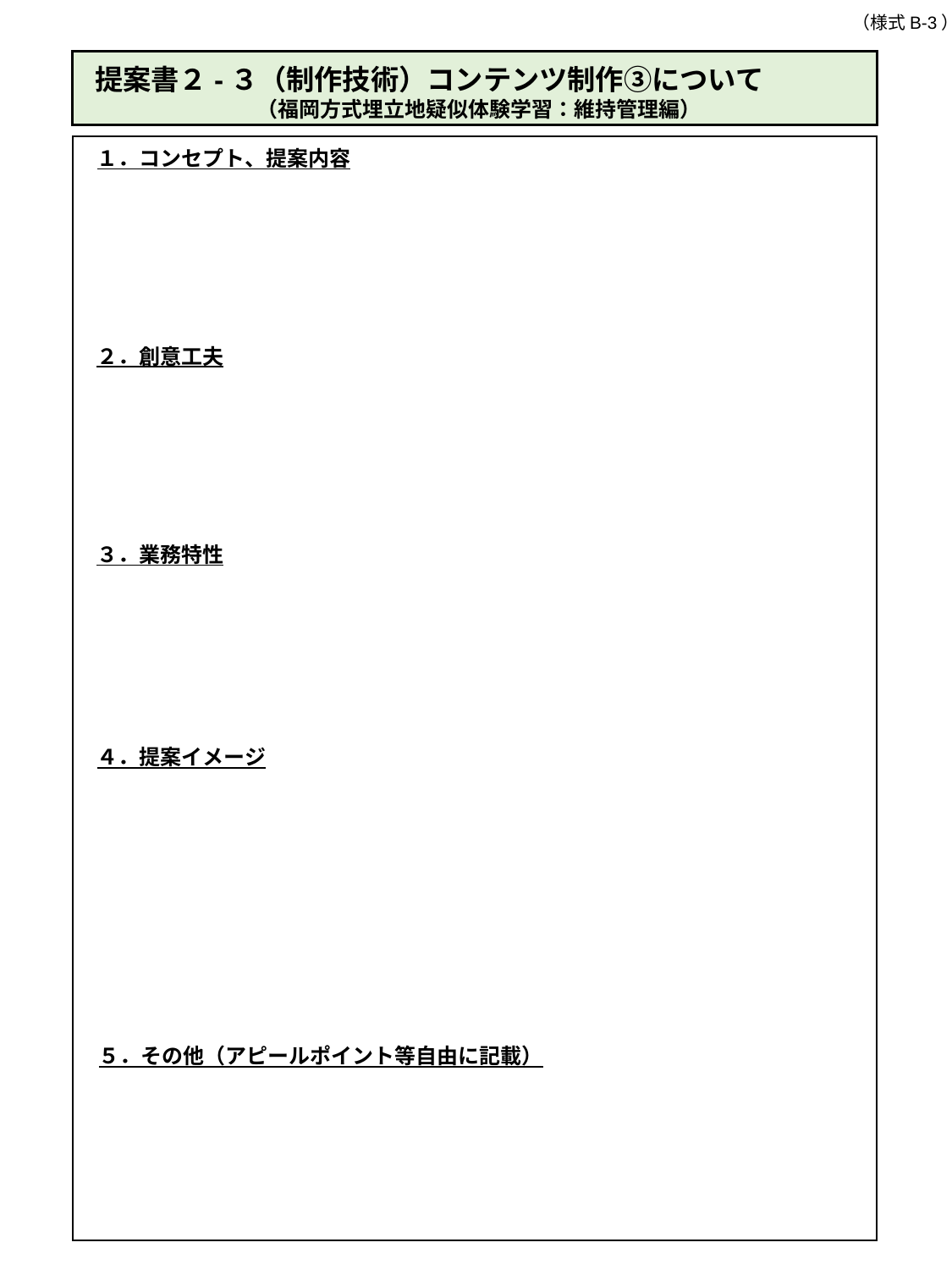

（様式B-3）

提案書２-３（制作技術）コンテンツ制作③について
（福岡方式埋立地疑似体験学習：維持管理編）

１．コンセプト、提案内容
２．創意工夫
３．業務特性
４．提案イメージ
５．その他（アピールポイント等自由に記載）